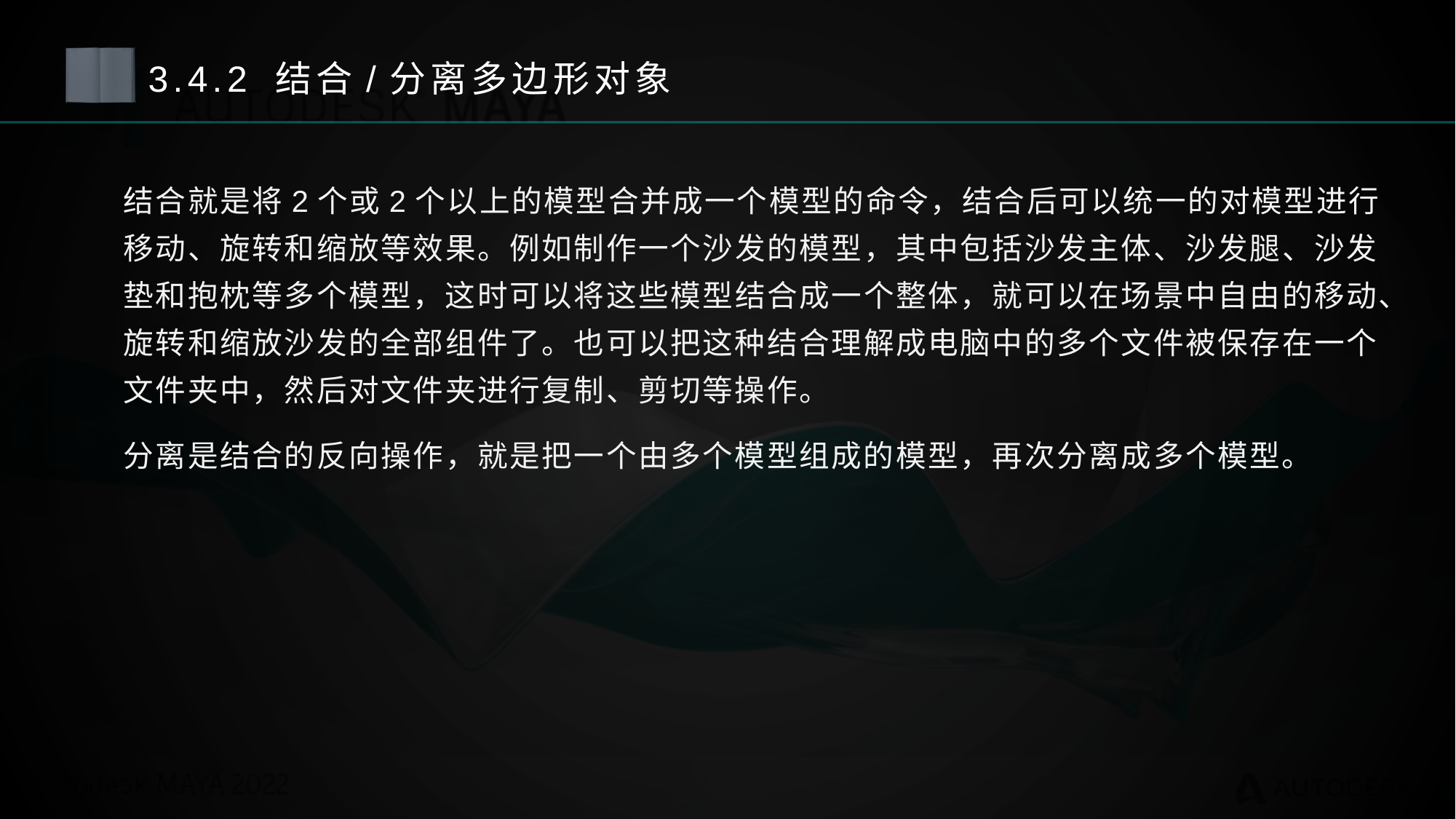

3.4.2 结合/分离多边形对象
结合就是将2个或2个以上的模型合并成一个模型的命令，结合后可以统一的对模型进行移动、旋转和缩放等效果。例如制作一个沙发的模型，其中包括沙发主体、沙发腿、沙发垫和抱枕等多个模型，这时可以将这些模型结合成一个整体，就可以在场景中自由的移动、旋转和缩放沙发的全部组件了。也可以把这种结合理解成电脑中的多个文件被保存在一个文件夹中，然后对文件夹进行复制、剪切等操作。
分离是结合的反向操作，就是把一个由多个模型组成的模型，再次分离成多个模型。